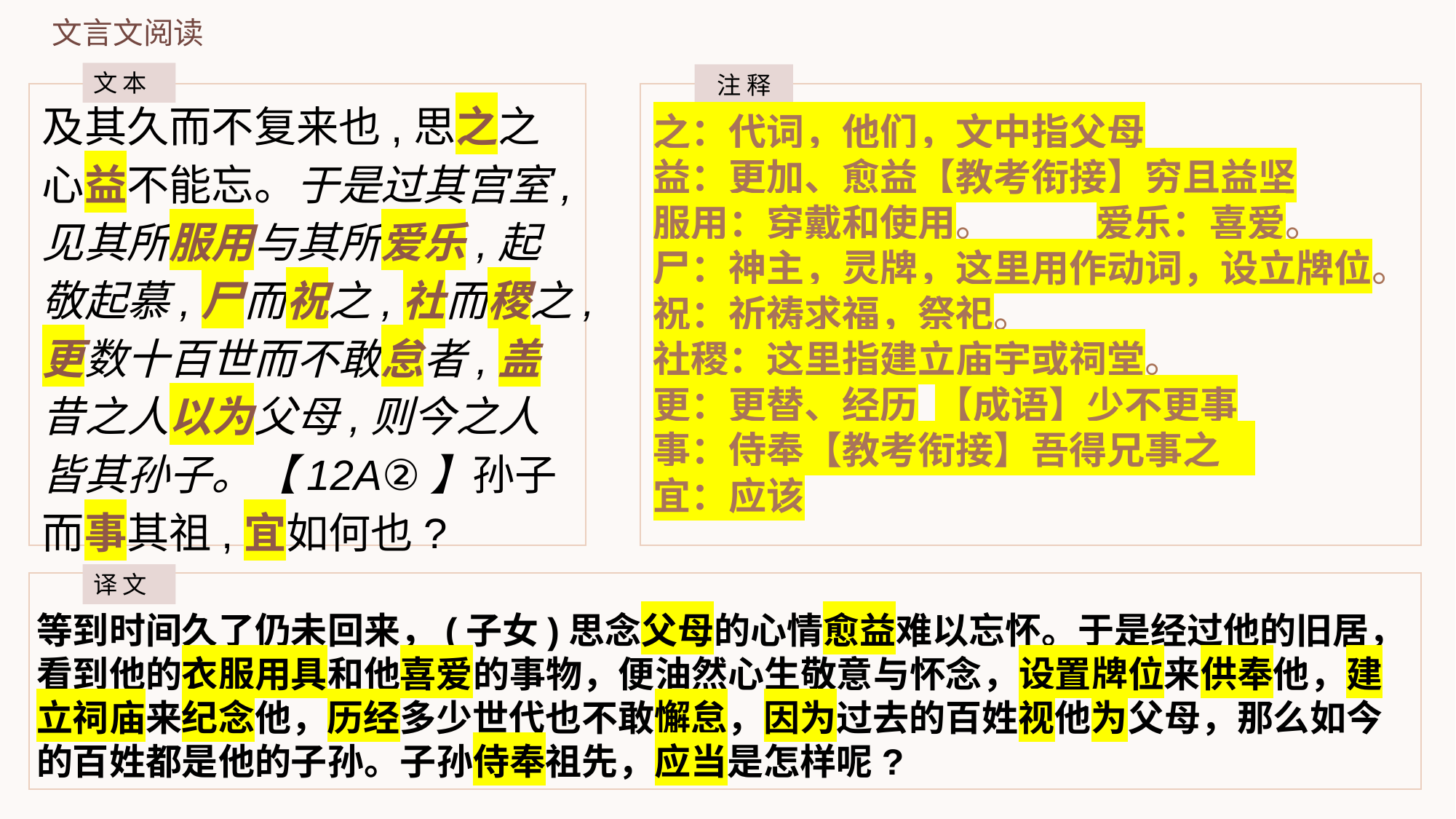

文言文阅读
文 本
注 释

及其久而不复来也,思之之心益不能忘。于是过其宫室,见其所服用与其所爱乐,起敬起慕,尸而祝之,社而稷之,更数十百世而不敢怠者,盖昔之人以为父母,则今之人皆其孙子。【12A②】孙子而事其祖,宜如何也?
之：代词，他们，文中指父母
益：更加、愈益【教考衔接】穷且益坚
服用：穿戴和使用。            爱乐：喜爱。
尸：神主，灵牌，这里用作动词，设立牌位。
祝：祈祷求福，祭祀。
社稷：这里指建立庙宇或祠堂。
更：更替、经历  【成语】少不更事
事：侍奉【教考衔接】吾得兄事之
宜：应该
译 文

等到时间久了仍未回来，(子女)思念父母的心情愈益难以忘怀。于是经过他的旧居，看到他的衣服用具和他喜爱的事物，便油然心生敬意与怀念，设置牌位来供奉他，建立祠庙来纪念他，历经多少世代也不敢懈怠，因为过去的百姓视他为父母，那么如今的百姓都是他的子孙。子孙侍奉祖先，应当是怎样呢?